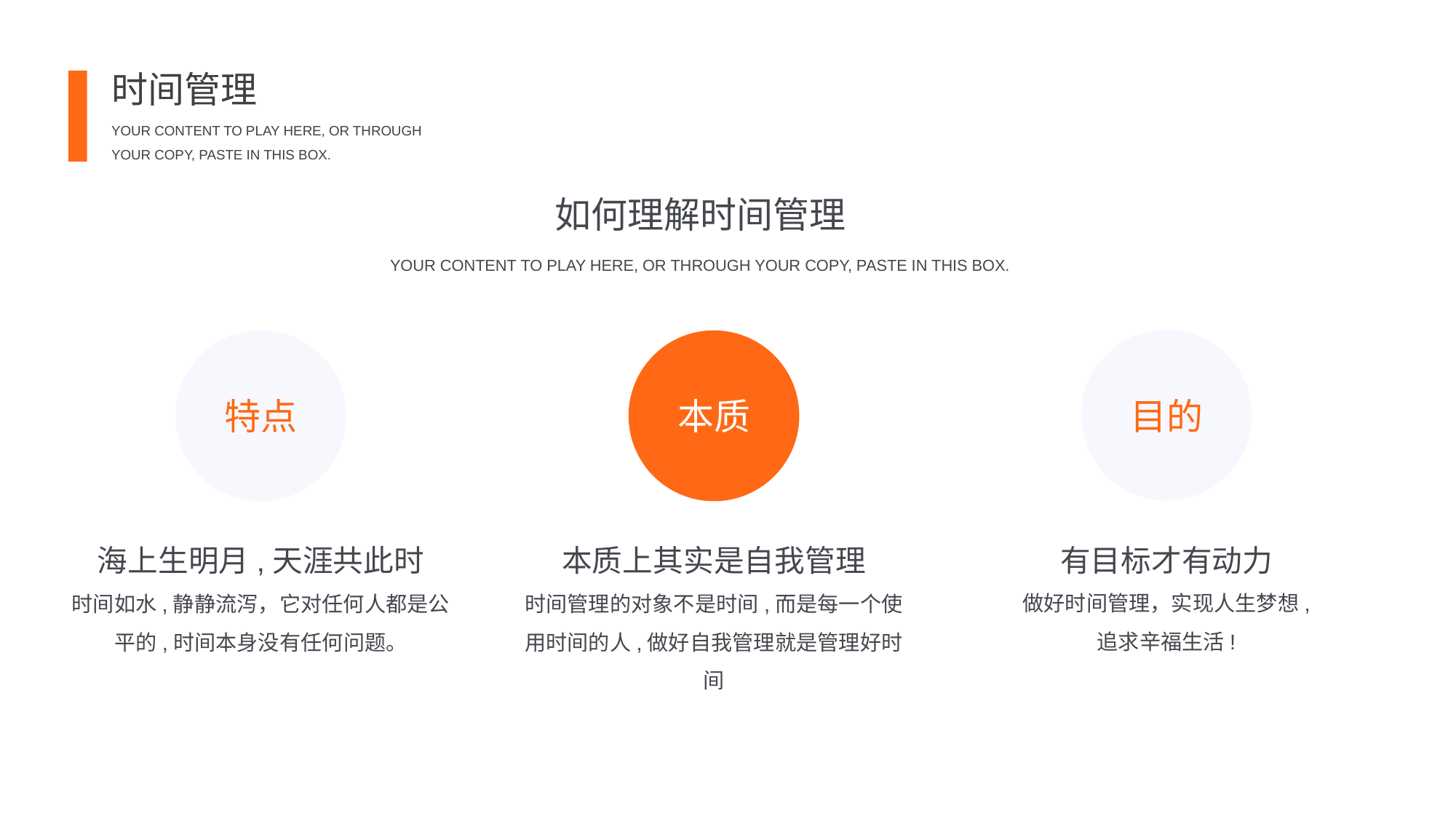

时间管理
YOUR CONTENT TO PLAY HERE, OR THROUGH YOUR COPY, PASTE IN THIS BOX.

如何理解时间管理
YOUR CONTENT TO PLAY HERE, OR THROUGH YOUR COPY, PASTE IN THIS BOX.

目的

特点

本质
有目标才有动力
做好时间管理，实现人生梦想,
追求辛福生活!
海上生明月,天涯共此时
时间如水,静静流泻，它对任何人都是公平的,时间本身没有任何问题。
本质上其实是自我管理
时间管理的对象不是时间,而是每一个使用时间的人,做好自我管理就是管理好时间